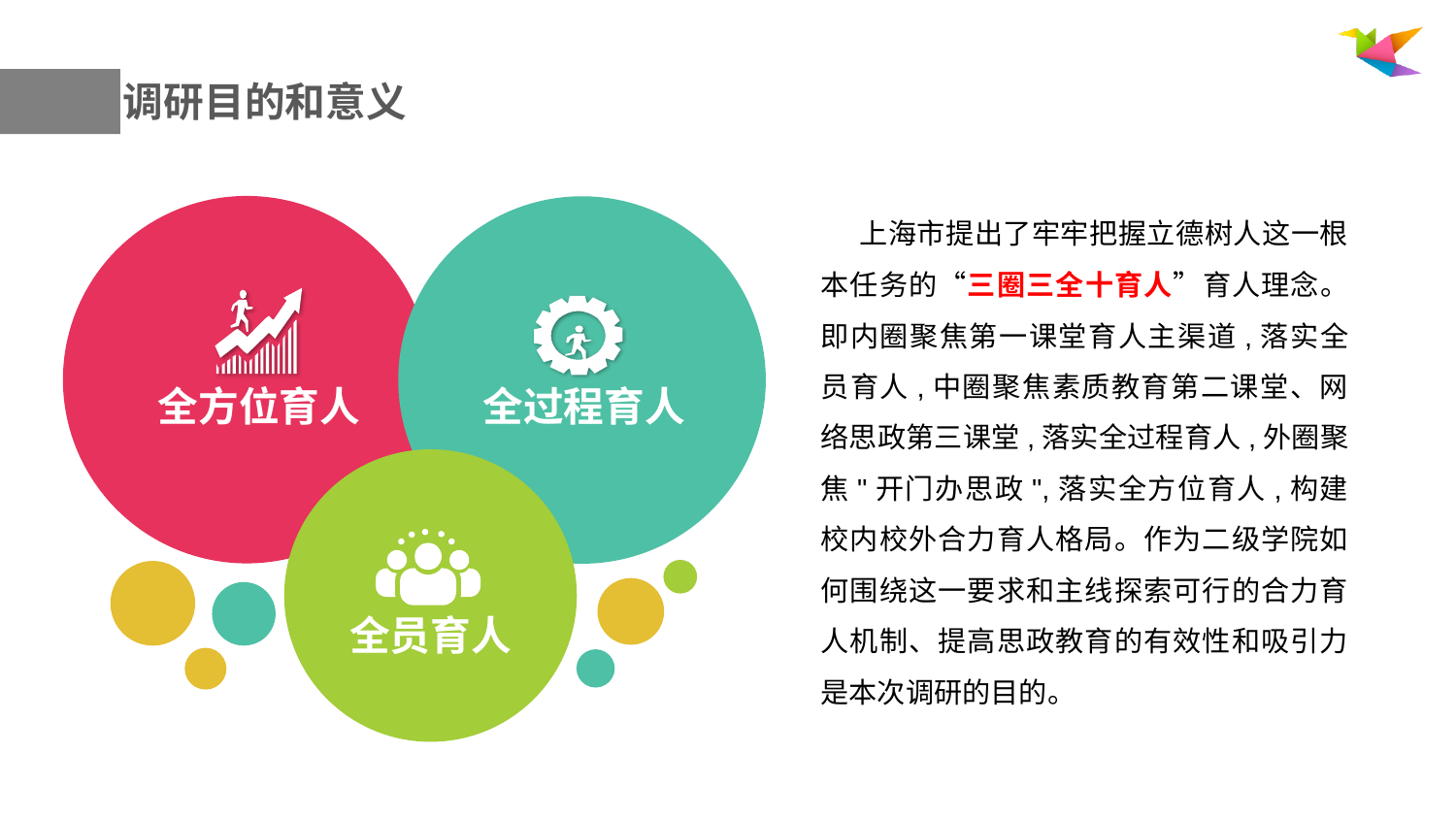

调研目的和意义

    上海市提出了牢牢把握立德树人这一根本任务的“三圈三全十育人”育人理念。即内圈聚焦第一课堂育人主渠道,落实全员育人,中圈聚焦素质教育第二课堂、网络思政第三课堂,落实全过程育人,外圈聚焦"开门办思政",落实全方位育人,构建校内校外合力育人格局。作为二级学院如何围绕这一要求和主线探索可行的合力育人机制、提高思政教育的有效性和吸引力是本次调研的目的。

全方位育人

全过程育人

全员育人